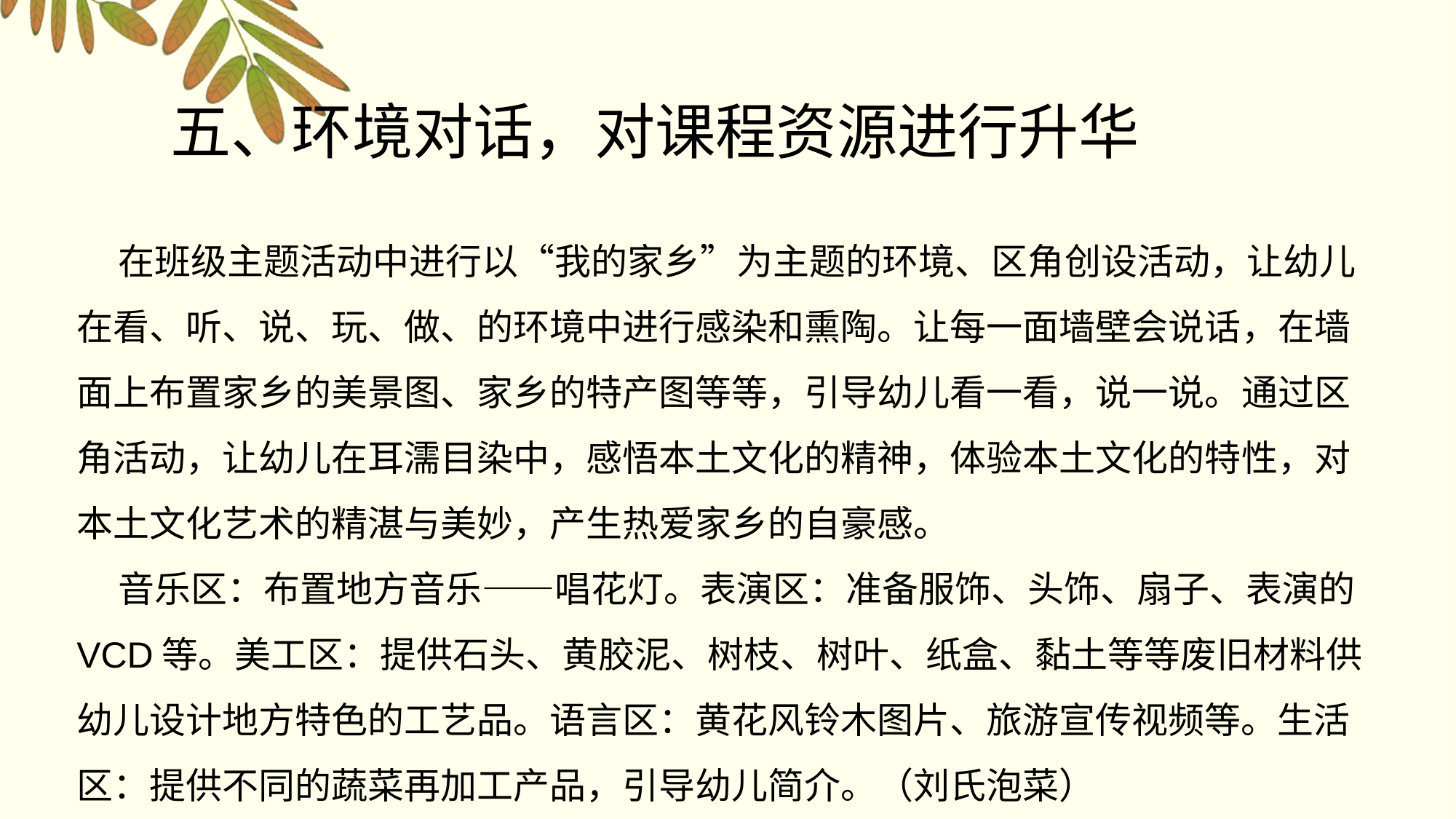

五、环境对话，对课程资源进行升华

    在班级主题活动中进行以“我的家乡”为主题的环境、区角创设活动，让幼儿在看、听、说、玩、做、的环境中进行感染和熏陶。让每一面墙壁会说话，在墙面上布置家乡的美景图、家乡的特产图等等，引导幼儿看一看，说一说。通过区角活动，让幼儿在耳濡目染中，感悟本土文化的精神，体验本土文化的特性，对本土文化艺术的精湛与美妙，产生热爱家乡的自豪感。
    音乐区：布置地方音乐——唱花灯。表演区：准备服饰、头饰、扇子、表演的VCD等。美工区：提供石头、黄胶泥、树枝、树叶、纸盒、黏土等等废旧材料供幼儿设计地方特色的工艺品。语言区：黄花风铃木图片、旅游宣传视频等。生活区：提供不同的蔬菜再加工产品，引导幼儿简介。（刘氏泡菜）